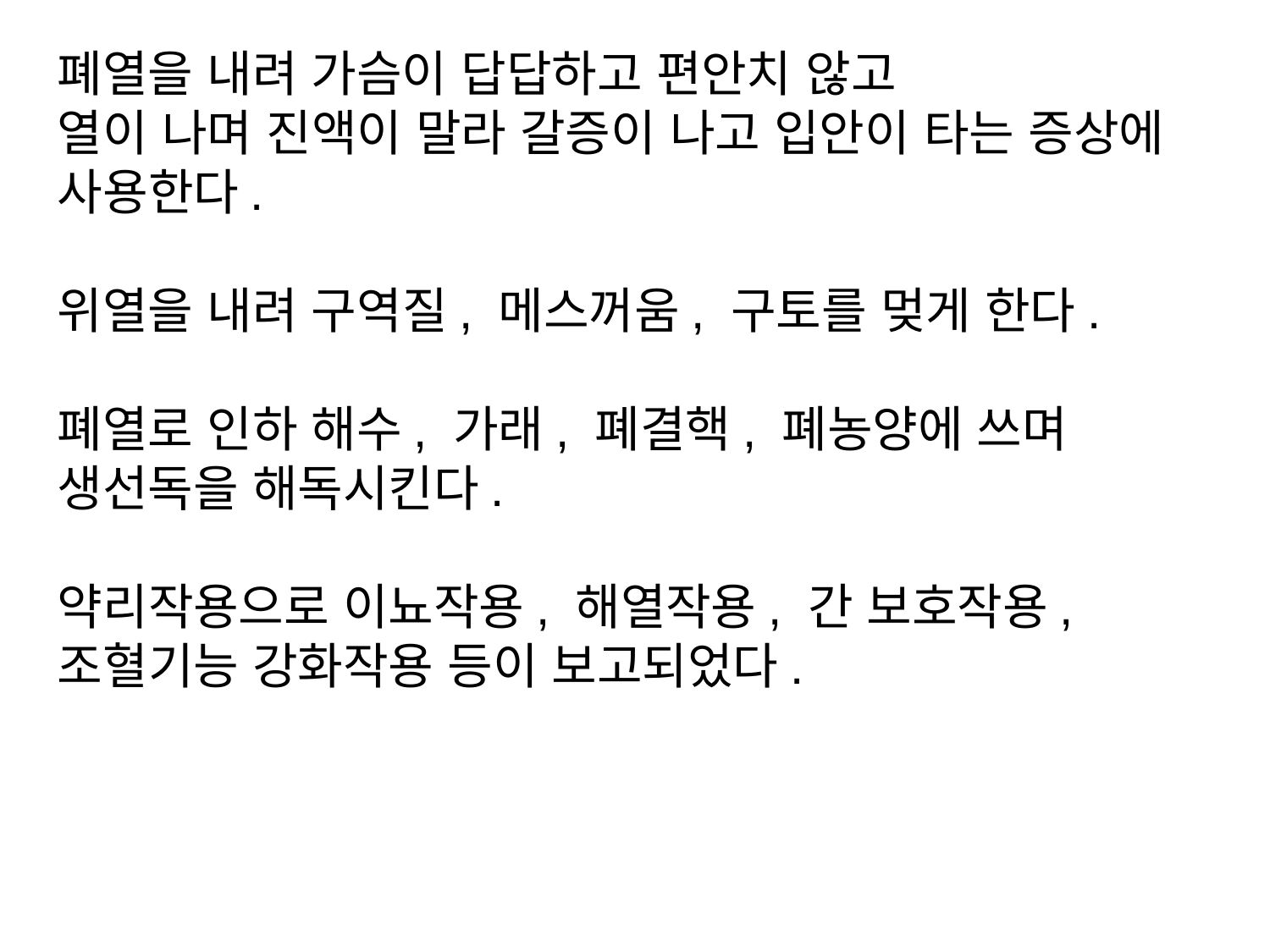

폐열을 내려 가슴이 답답하고 편안치 않고
열이 나며 진액이 말라 갈증이 나고 입안이 타는 증상에 사용한다.

위열을 내려 구역질, 메스꺼움, 구토를 멎게 한다.
폐열로 인하 해수, 가래, 폐결핵, 폐농양에 쓰며 생선독을 해독시킨다.

약리작용으로 이뇨작용, 해열작용, 간 보호작용,
조혈기능 강화작용 등이 보고되었다.